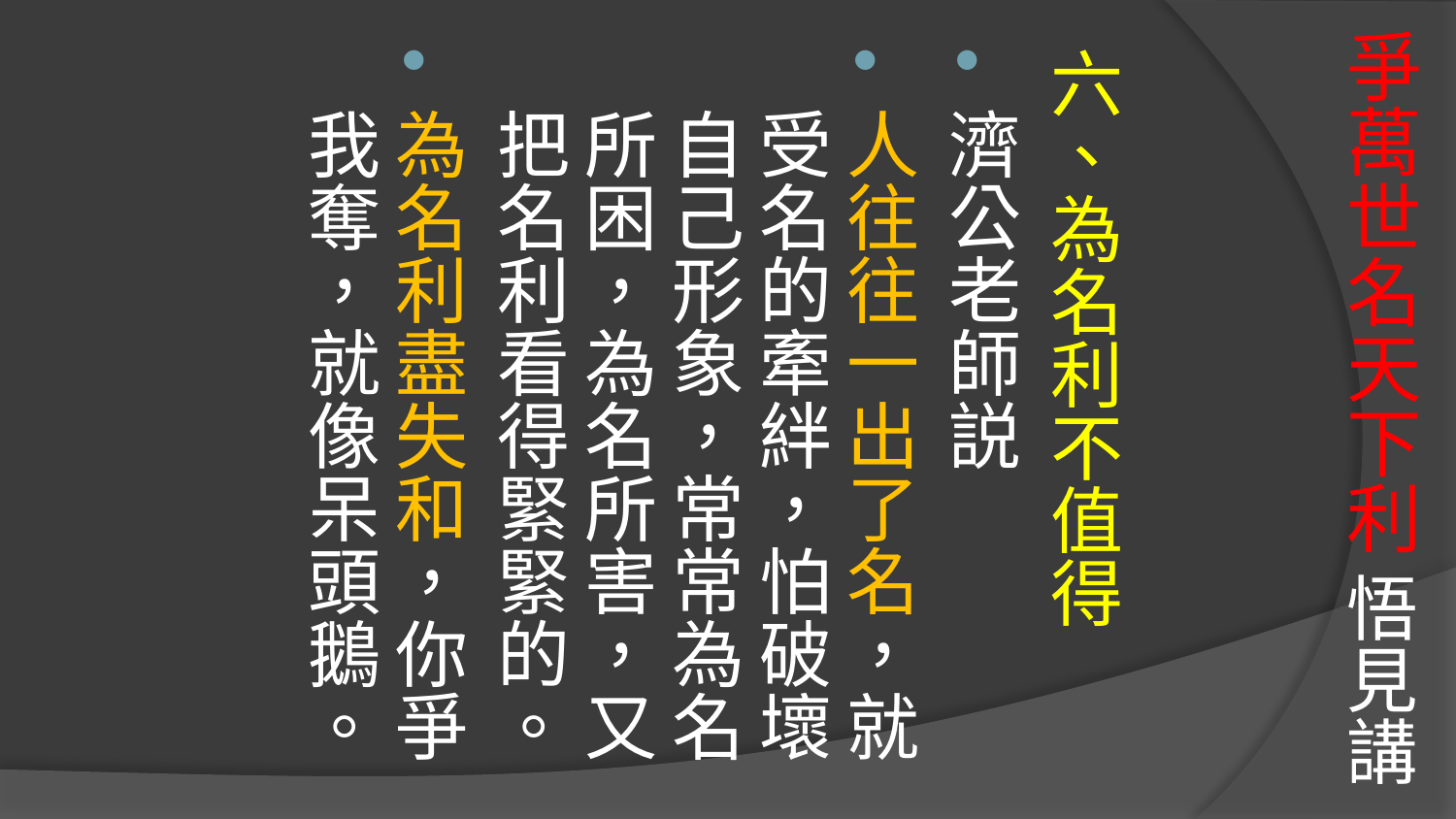

# 爭萬世名天下利 悟見講
六、為名利不值得
濟公老師説
人往往一出了名，就受名的牽絆，怕破壞自己形象，常常為名所困，為名所害，又把名利看得緊緊的。
為名利盡失和，你爭我奪，就像呆頭鵝。